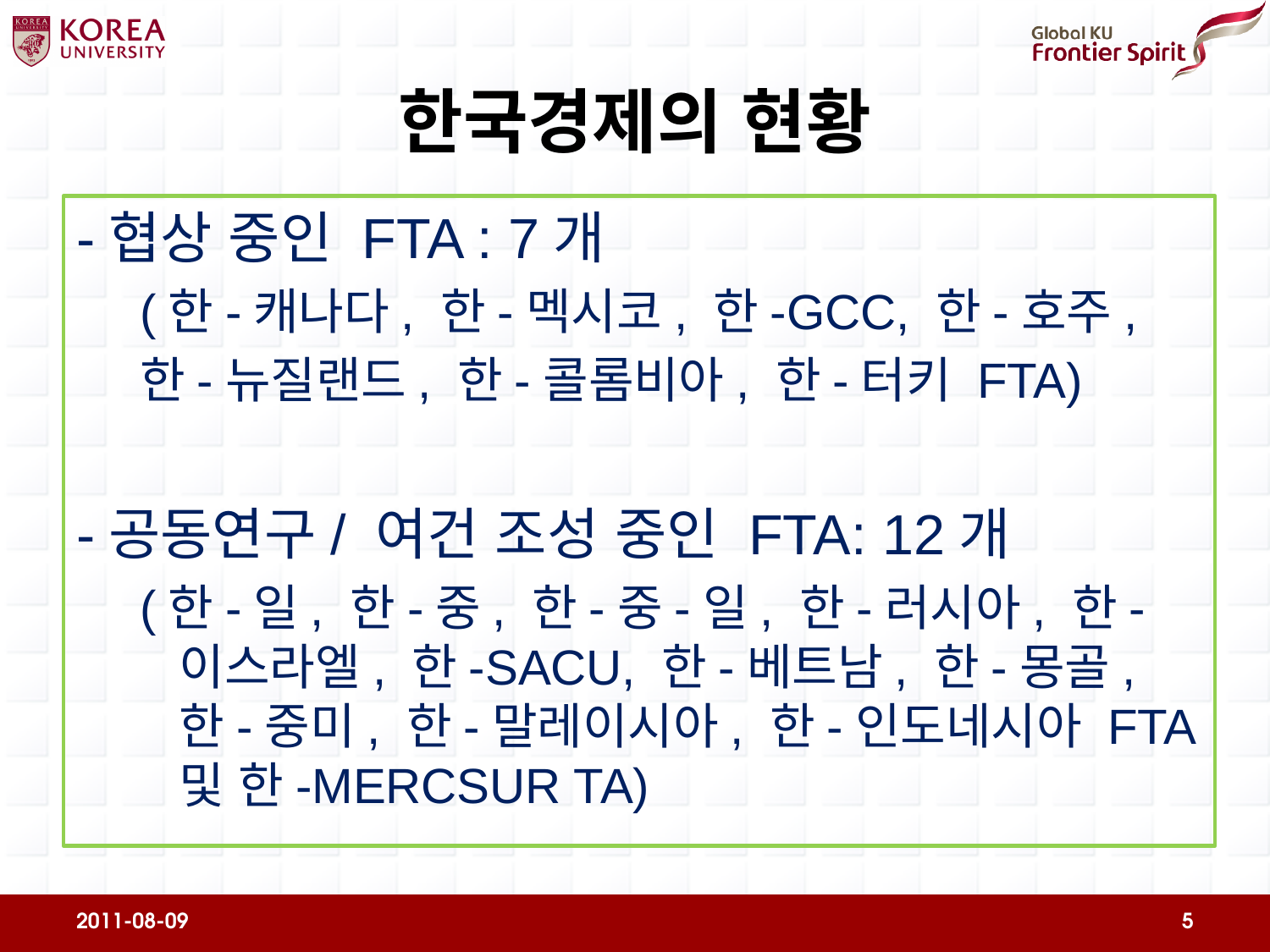

# 한국경제의 현황
-협상 중인 FTA : 7개
(한-캐나다, 한-멕시코, 한-GCC, 한-호주,
한-뉴질랜드, 한-콜롬비아, 한-터키 FTA)

-공동연구/ 여건 조성 중인 FTA: 12개
(한-일, 한-중, 한-중-일, 한-러시아, 한-이스라엘, 한-SACU, 한-베트남, 한-몽골, 한-중미, 한-말레이시아, 한-인도네시아 FTA 및 한-MERCSUR TA)

2011-08-09
5